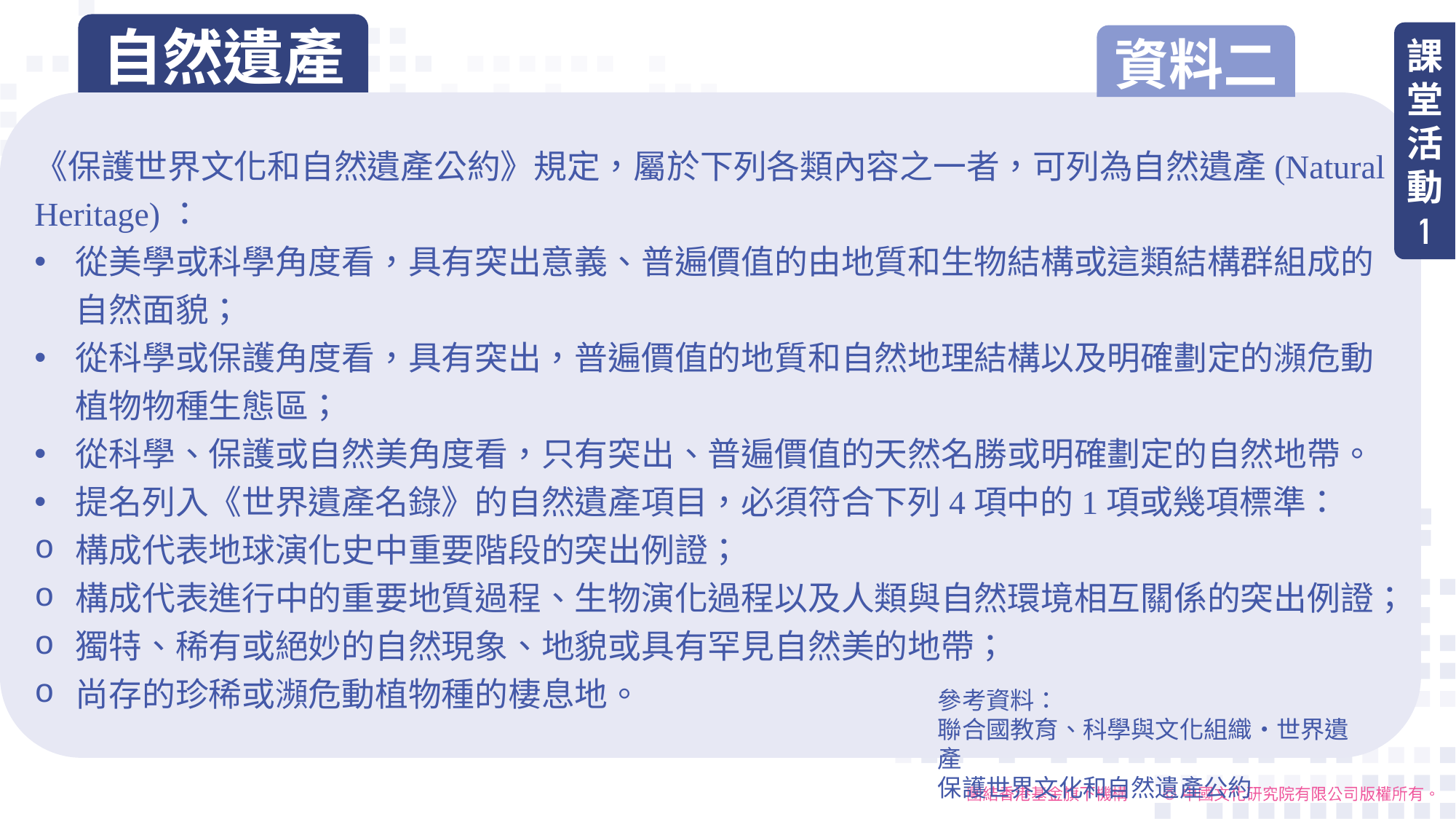

自然遺產
資料二
課堂活動
1
《保護世界文化和自然遺產公約》規定，屬於下列各類內容之一者，可列為自然遺產(Natural Heritage)：
從美學或科學角度看，具有突出意義、普遍價值的由地質和生物結構或這類結構群組成的自然面貌；
從科學或保護角度看，具有突出，普遍價值的地質和自然地理結構以及明確劃定的瀕危動植物物種生態區；
從科學、保護或自然美角度看，只有突出、普遍價值的天然名勝或明確劃定的自然地帶。
提名列入《世界遺產名錄》的自然遺產項目，必須符合下列4項中的1項或幾項標準：
構成代表地球演化史中重要階段的突出例證；
構成代表進行中的重要地質過程、生物演化過程以及人類與自然環境相互關係的突出例證；
獨特、稀有或絕妙的自然現象、地貌或具有罕見自然美的地帶；
尚存的珍稀或瀕危動植物種的棲息地。

參考資料：
聯合國教育、科學與文化組織‧世界遺產
保護世界文化和自然遺產公約